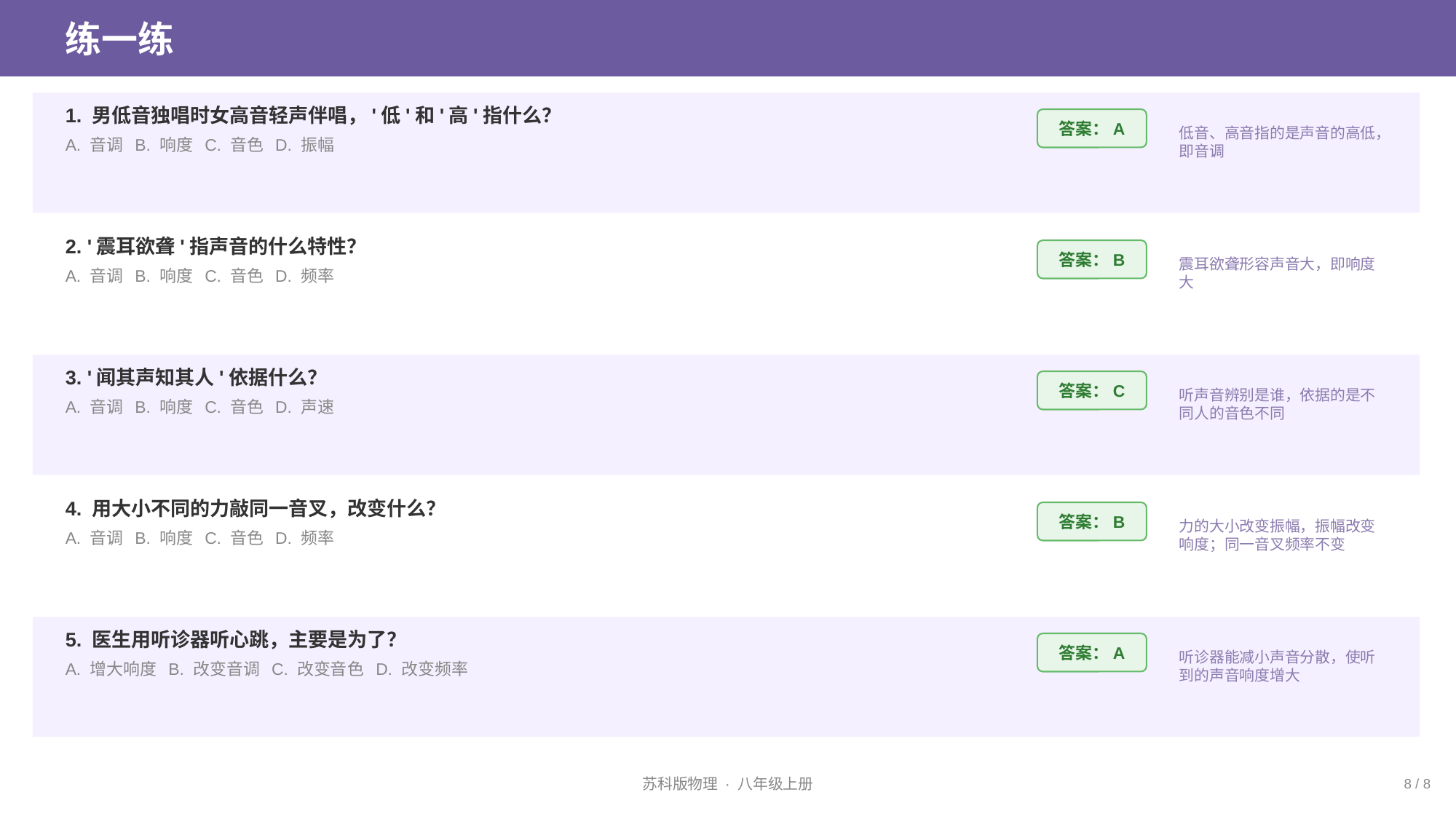

练一练

1. 男低音独唱时女高音轻声伴唱，'低'和'高'指什么？

答案：A
低音、高音指的是声音的高低，即音调
A. 音调  B. 响度  C. 音色  D. 振幅

2. '震耳欲聋'指声音的什么特性？

答案：B
震耳欲聋形容声音大，即响度大
A. 音调  B. 响度  C. 音色  D. 频率

3. '闻其声知其人'依据什么？

答案：C
听声音辨别是谁，依据的是不同人的音色不同
A. 音调  B. 响度  C. 音色  D. 声速

4. 用大小不同的力敲同一音叉，改变什么？

答案：B
力的大小改变振幅，振幅改变响度；同一音叉频率不变
A. 音调  B. 响度  C. 音色  D. 频率

5. 医生用听诊器听心跳，主要是为了？

答案：A
听诊器能减小声音分散，使听到的声音响度增大
A. 增大响度  B. 改变音调  C. 改变音色  D. 改变频率
苏科版物理 · 八年级上册
8 / 8